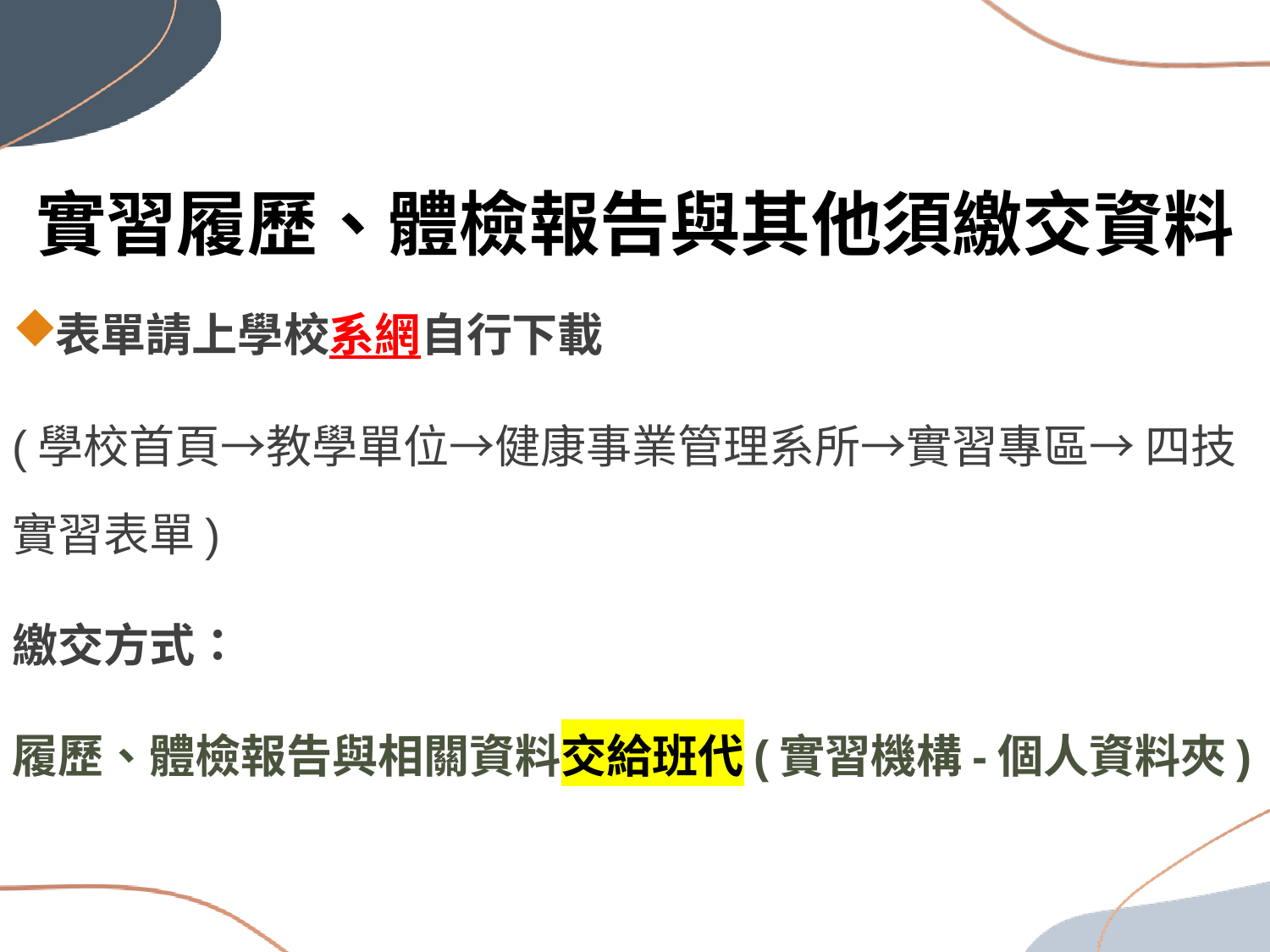

實習履歷、體檢報告與其他須繳交資料
表單請上學校系網自行下載
(學校首頁→教學單位→健康事業管理系所→實習專區→ 四技實習表單)
繳交方式：
履歷、體檢報告與相關資料交給班代(實習機構-個人資料夾)